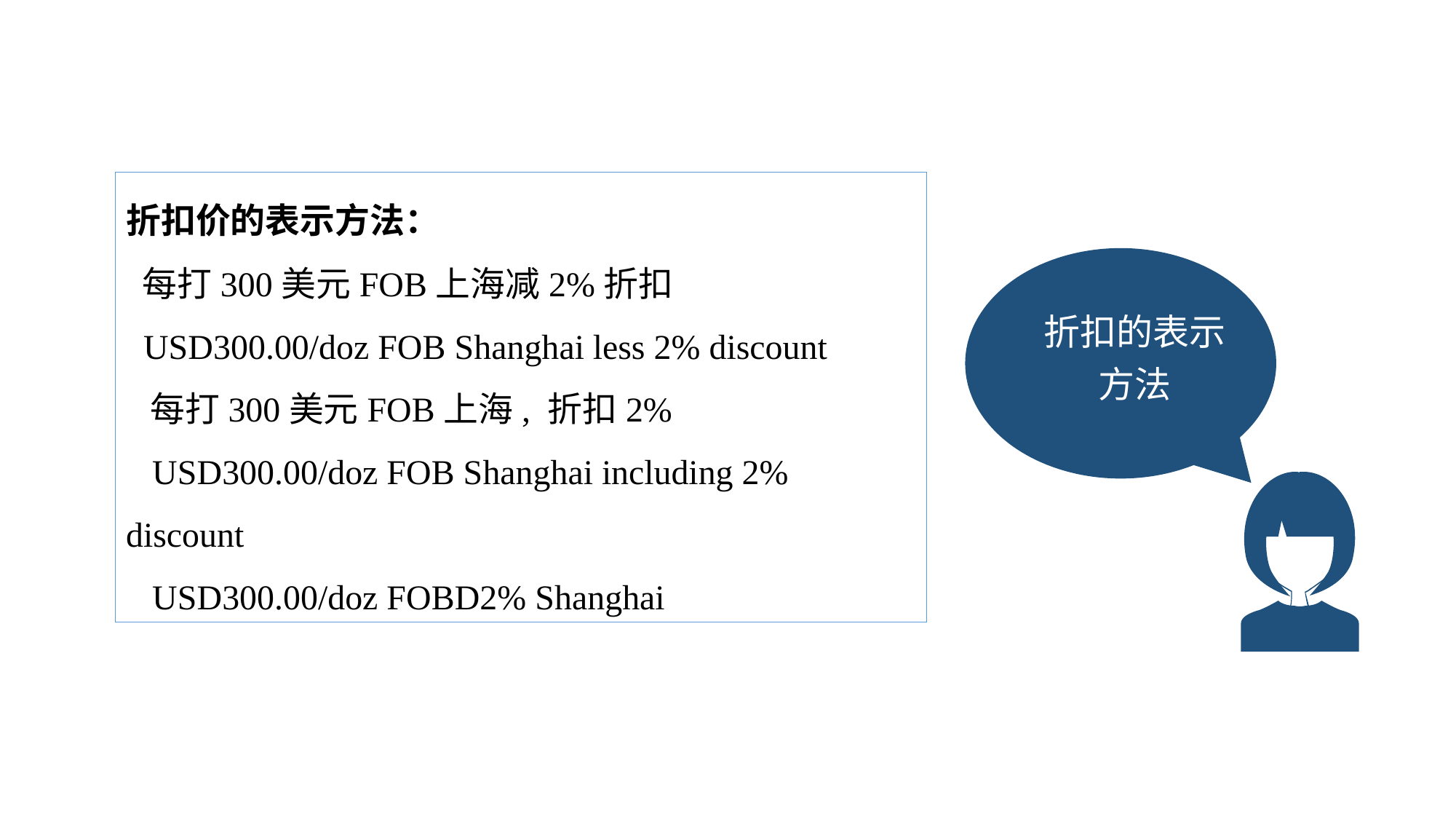

折扣价的表示方法：
 每打300美元FOB上海减2%折扣
  USD300.00/doz FOB Shanghai less 2% discount
  每打300美元FOB上海, 折扣2%
   USD300.00/doz FOB Shanghai including 2% discount
   USD300.00/doz FOBD2% Shanghai

折扣的表示方法